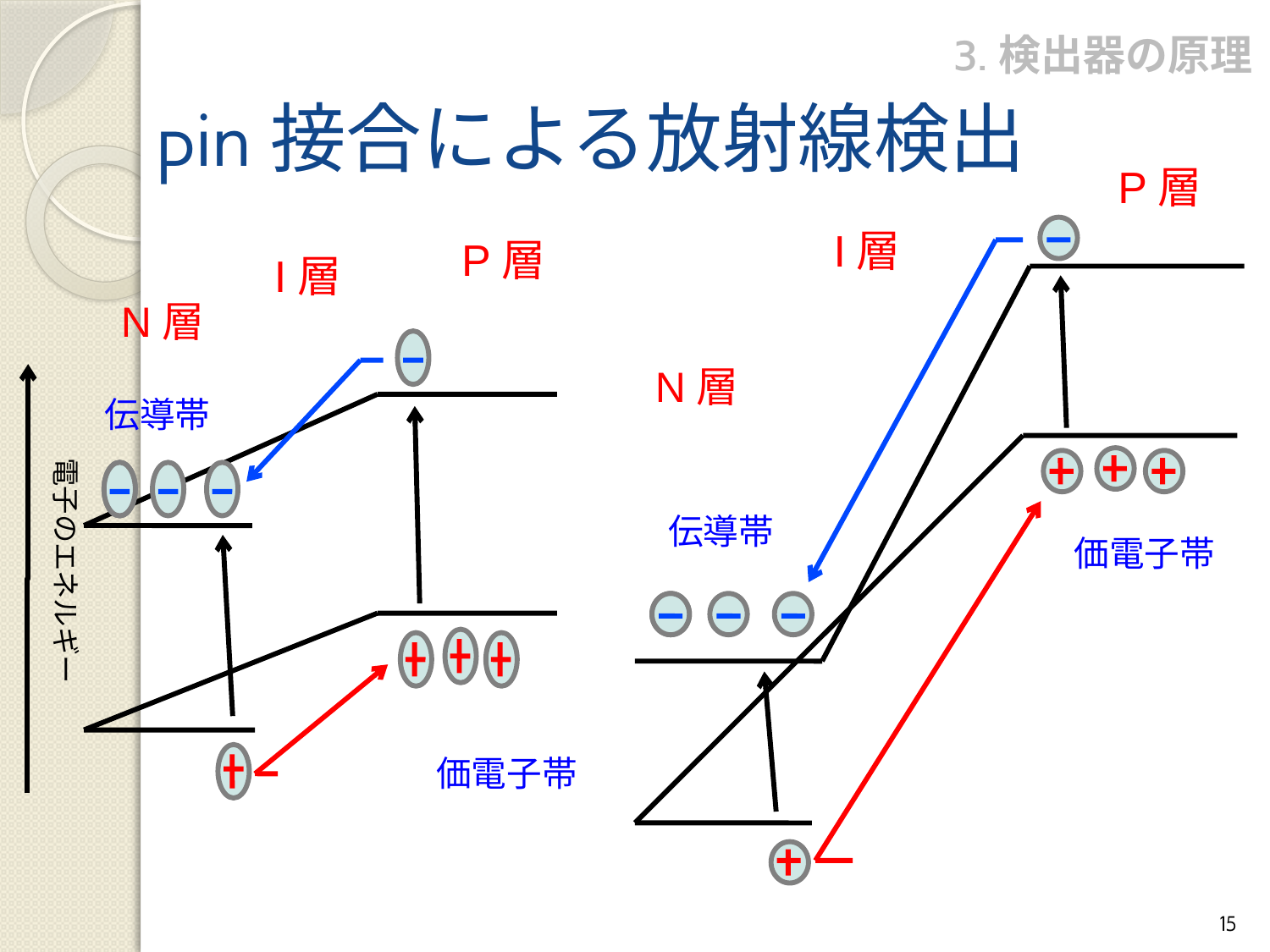

3.検出器の原理
# pin接合による放射線検出
P層

I層
P層

I層

N層

N層

伝導帯

電子のエネルギー

伝導帯
価電子帯

価電子帯

15